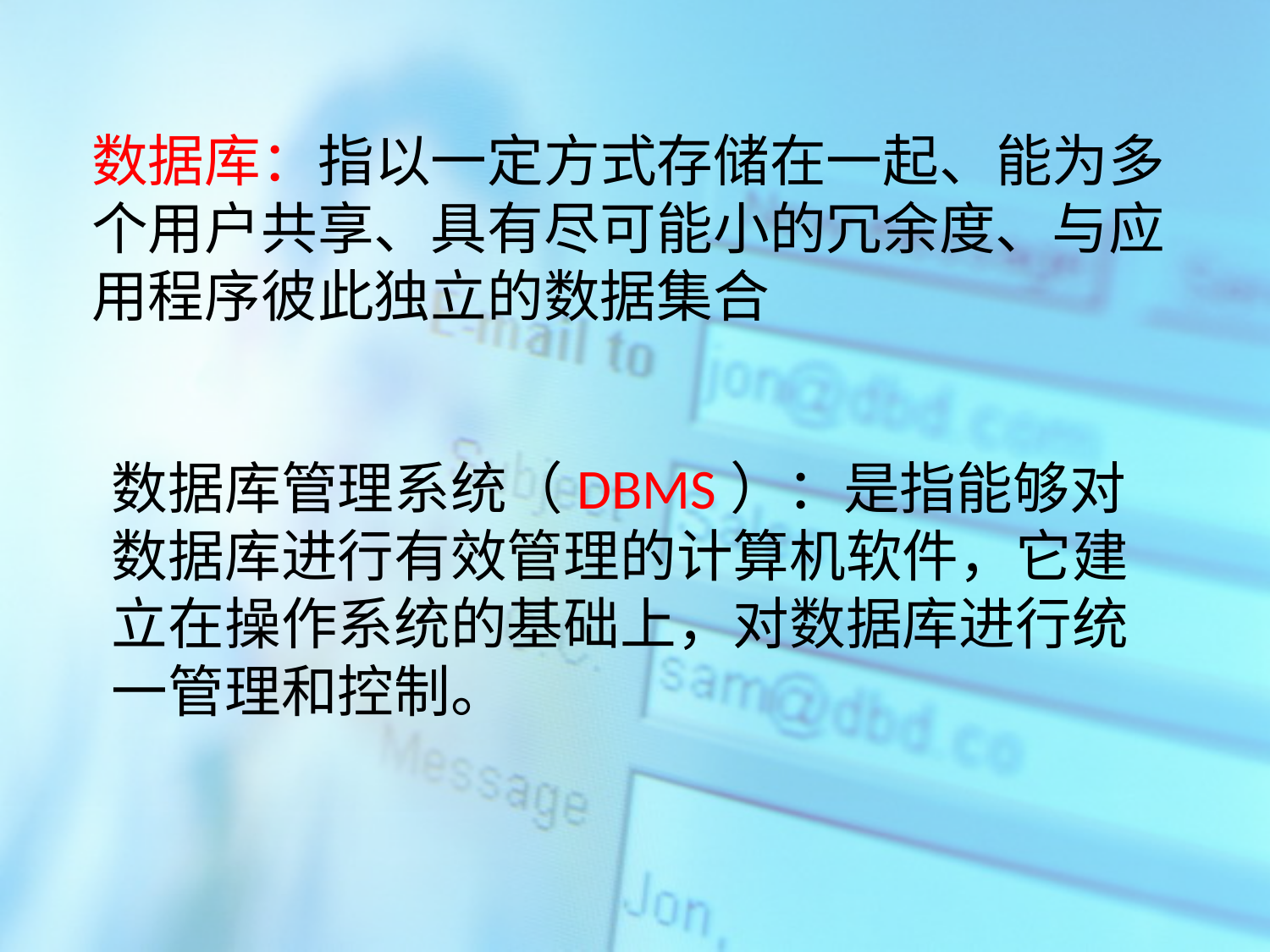

数据库：指以一定方式存储在一起、能为多个用户共享、具有尽可能小的冗余度、与应用程序彼此独立的数据集合
数据库管理系统（DBMS）：是指能够对数据库进行有效管理的计算机软件，它建立在操作系统的基础上，对数据库进行统一管理和控制。